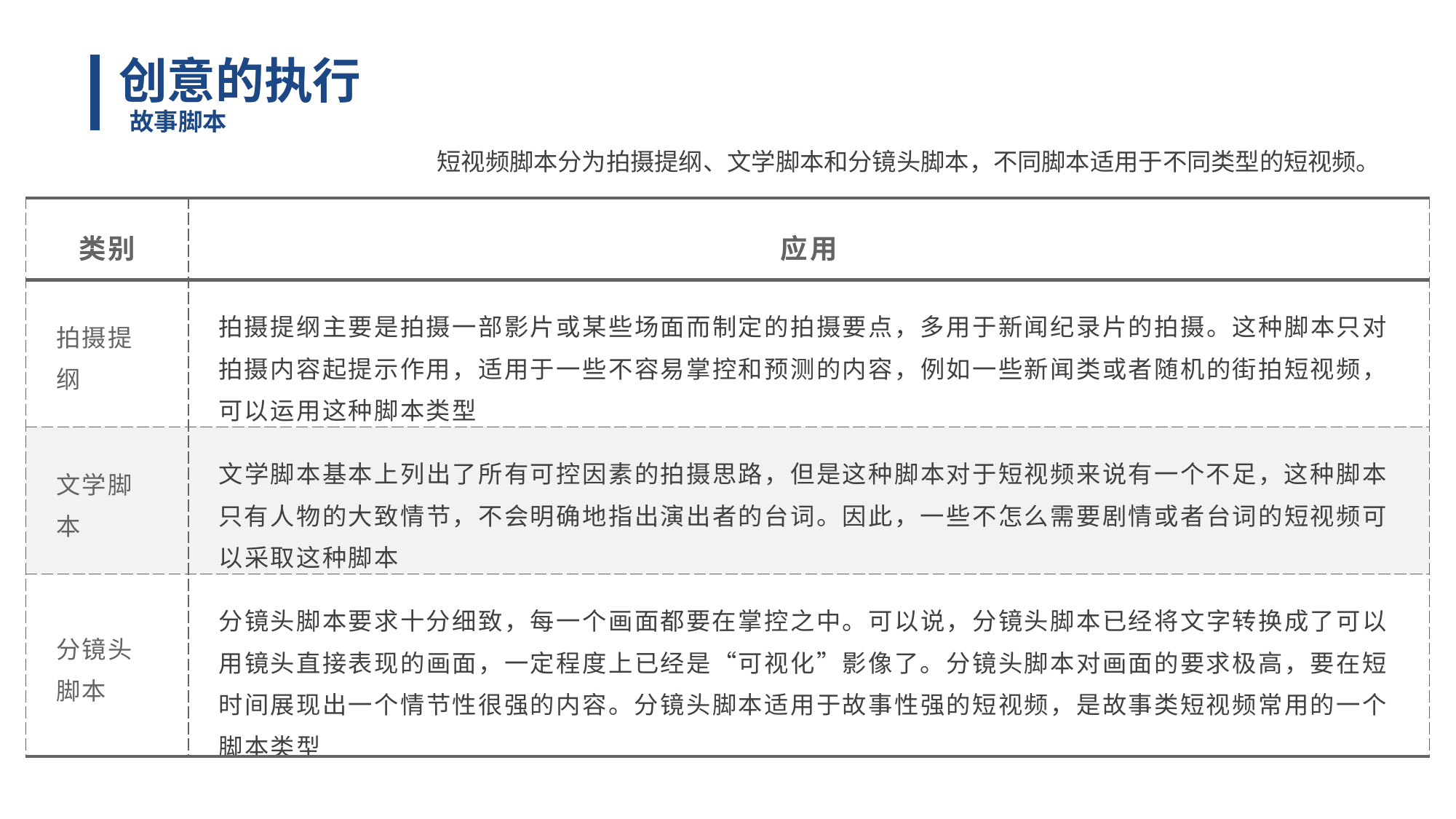

创意的执行
 故事脚本
短视频脚本分为拍摄提纲、文学脚本和分镜头脚本，不同脚本适用于不同类型的短视频。

| 类别 | 应用 |
| --- | --- |
| 拍摄提纲 | 拍摄提纲主要是拍摄一部影片或某些场面而制定的拍摄要点，多用于新闻纪录片的拍摄。这种脚本只对拍摄内容起提示作用，适用于一些不容易掌控和预测的内容，例如一些新闻类或者随机的街拍短视频，可以运用这种脚本类型 |
| 文学脚本 | 文学脚本基本上列出了所有可控因素的拍摄思路，但是这种脚本对于短视频来说有一个不足，这种脚本只有人物的大致情节，不会明确地指出演出者的台词。因此，一些不怎么需要剧情或者台词的短视频可以采取这种脚本 |
| 分镜头脚本 | 分镜头脚本要求十分细致，每一个画面都要在掌控之中。可以说，分镜头脚本已经将文字转换成了可以用镜头直接表现的画面，一定程度上已经是“可视化”影像了。分镜头脚本对画面的要求极高，要在短时间展现出一个情节性很强的内容。分镜头脚本适用于故事性强的短视频，是故事类短视频常用的一个脚本类型 |